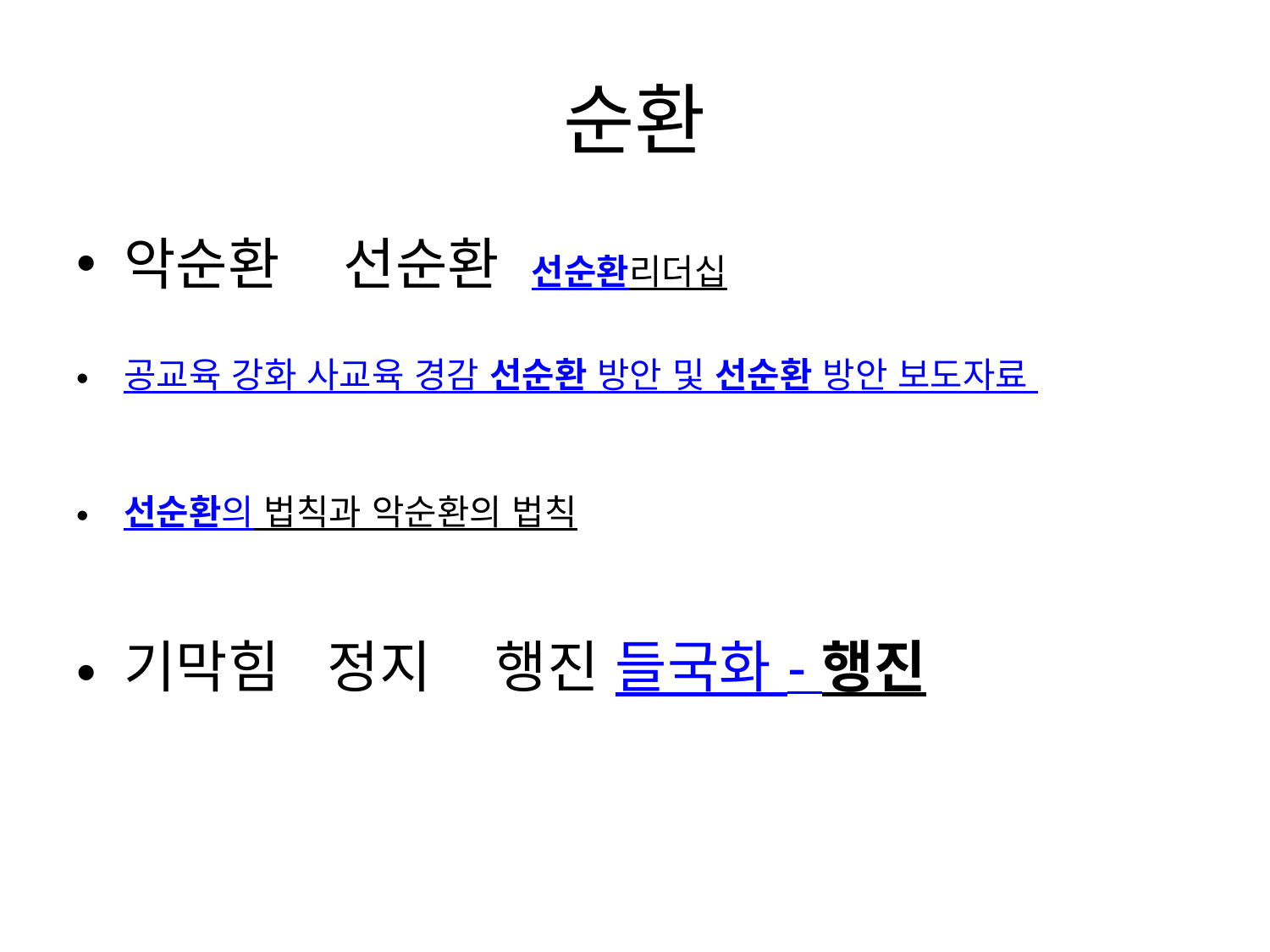

# 순환
악순환    선순환  선순환리더십

공교육 강화 사교육 경감 선순환 방안 및 선순환 방안 보도자료

선순환의 법칙과 악순환의 법칙

기막힘   정지    행진 들국화 - 행진